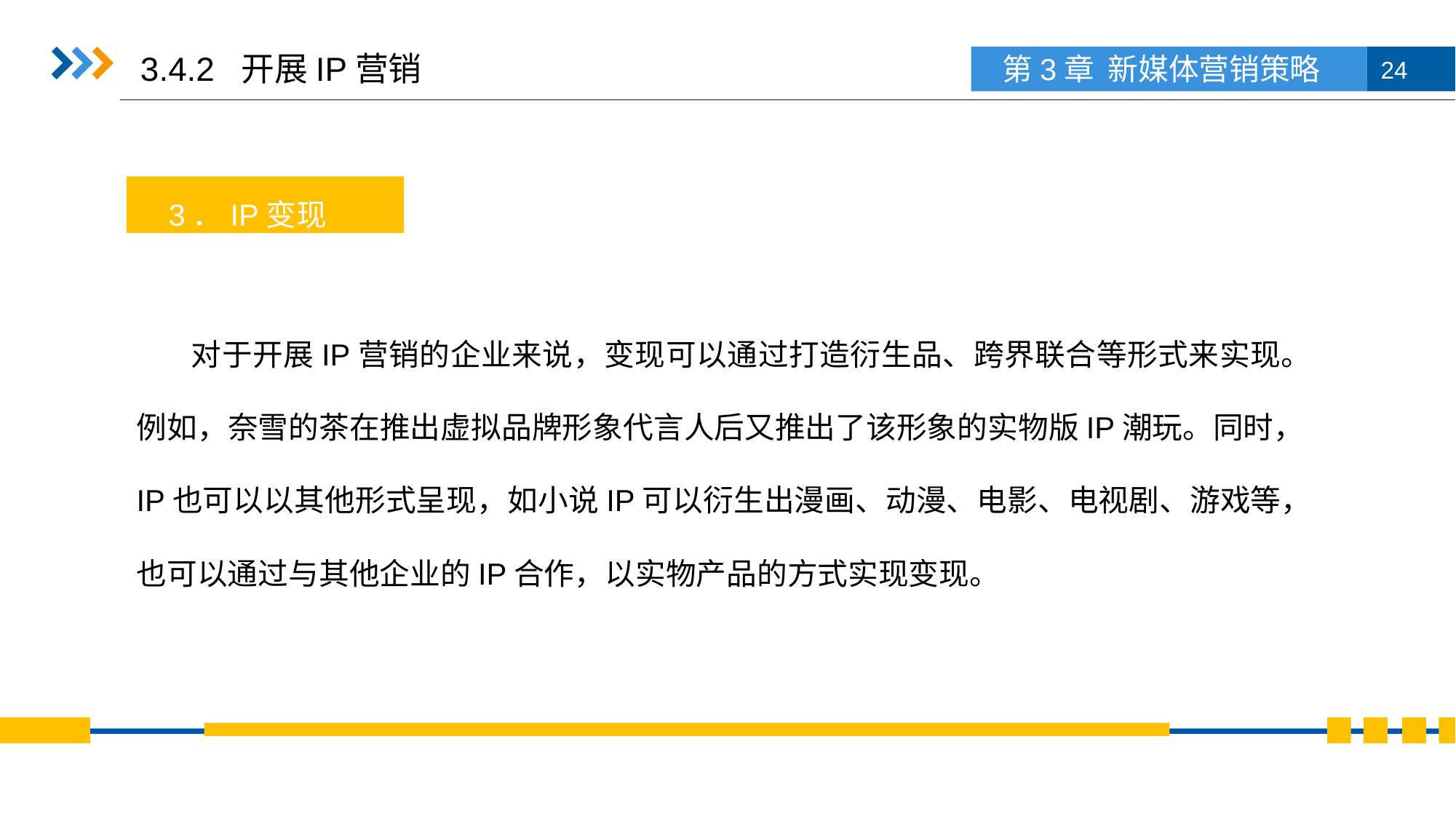

3.4.2  开展IP营销
3．IP变现
对于开展IP营销的企业来说，变现可以通过打造衍生品、跨界联合等形式来实现。例如，奈雪的茶在推出虚拟品牌形象代言人后又推出了该形象的实物版IP潮玩。同时，IP也可以以其他形式呈现，如小说IP可以衍生出漫画、动漫、电影、电视剧、游戏等，也可以通过与其他企业的IP合作，以实物产品的方式实现变现。